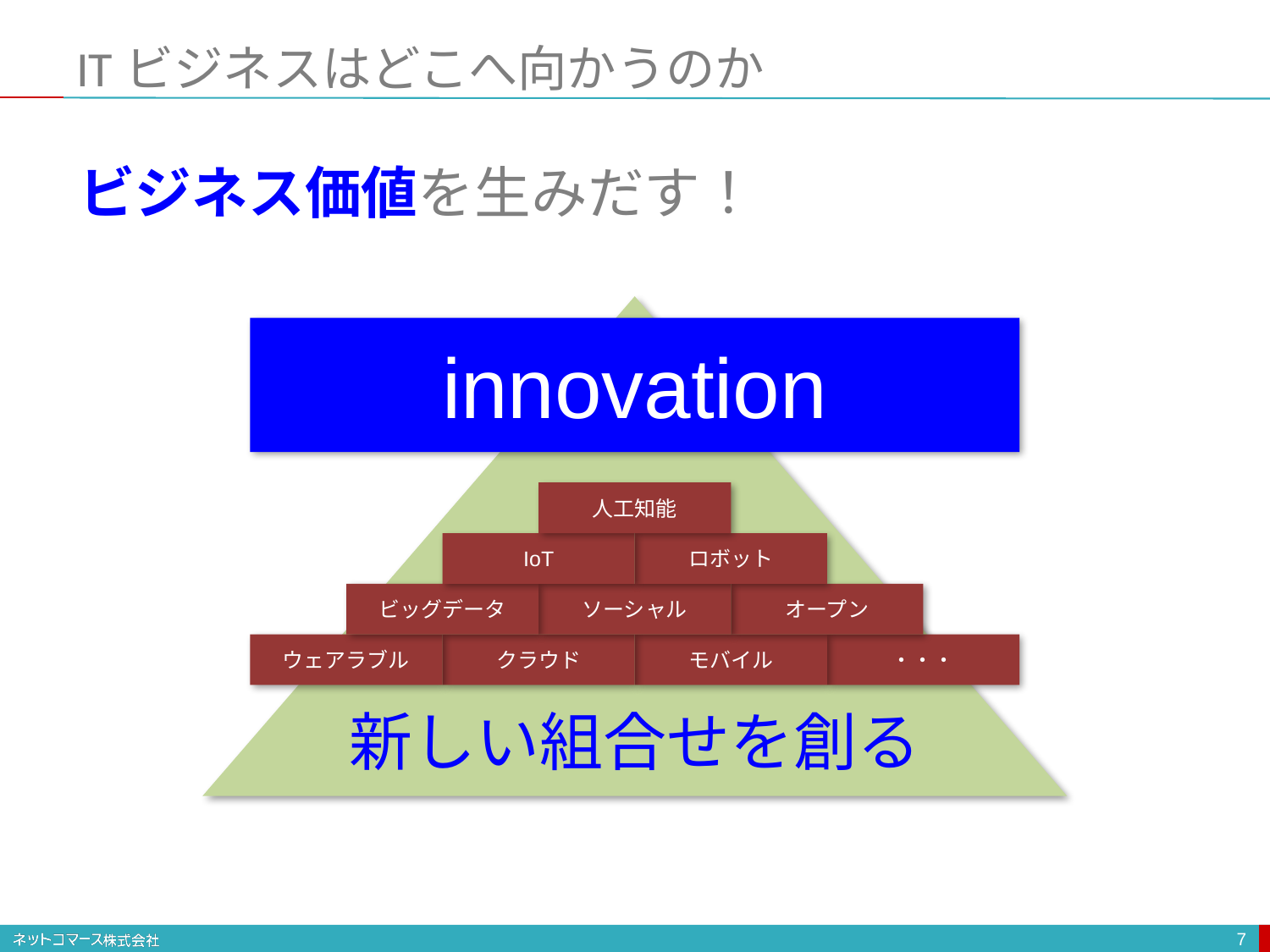

# ITビジネスはどこへ向かうのか
ビジネス価値を生みだす！

新しい組合せを創る
innovation
人工知能
IoT
ロボット
ビッグデータ
ソーシャル
オープン
ウェアラブル
クラウド
モバイル
・・・
7